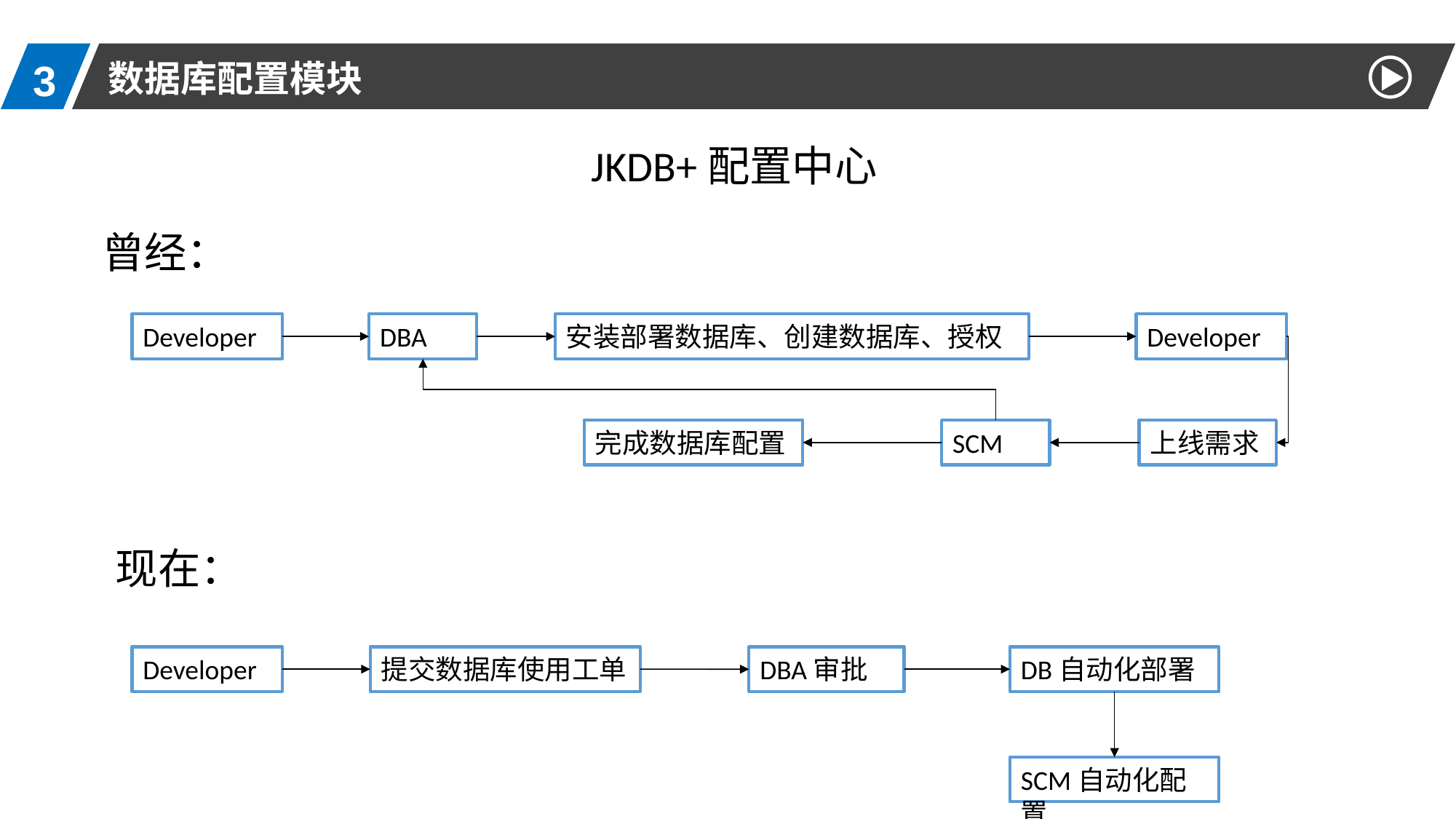

3
数据库配置模块

JKDB+配置中心
曾经：
Developer
DBA
安装部署数据库、创建数据库、授权
Developer
完成数据库配置
SCM
上线需求
现在：
DB自动化部署
提交数据库使用工单
DBA审批
Developer
SCM自动化配置